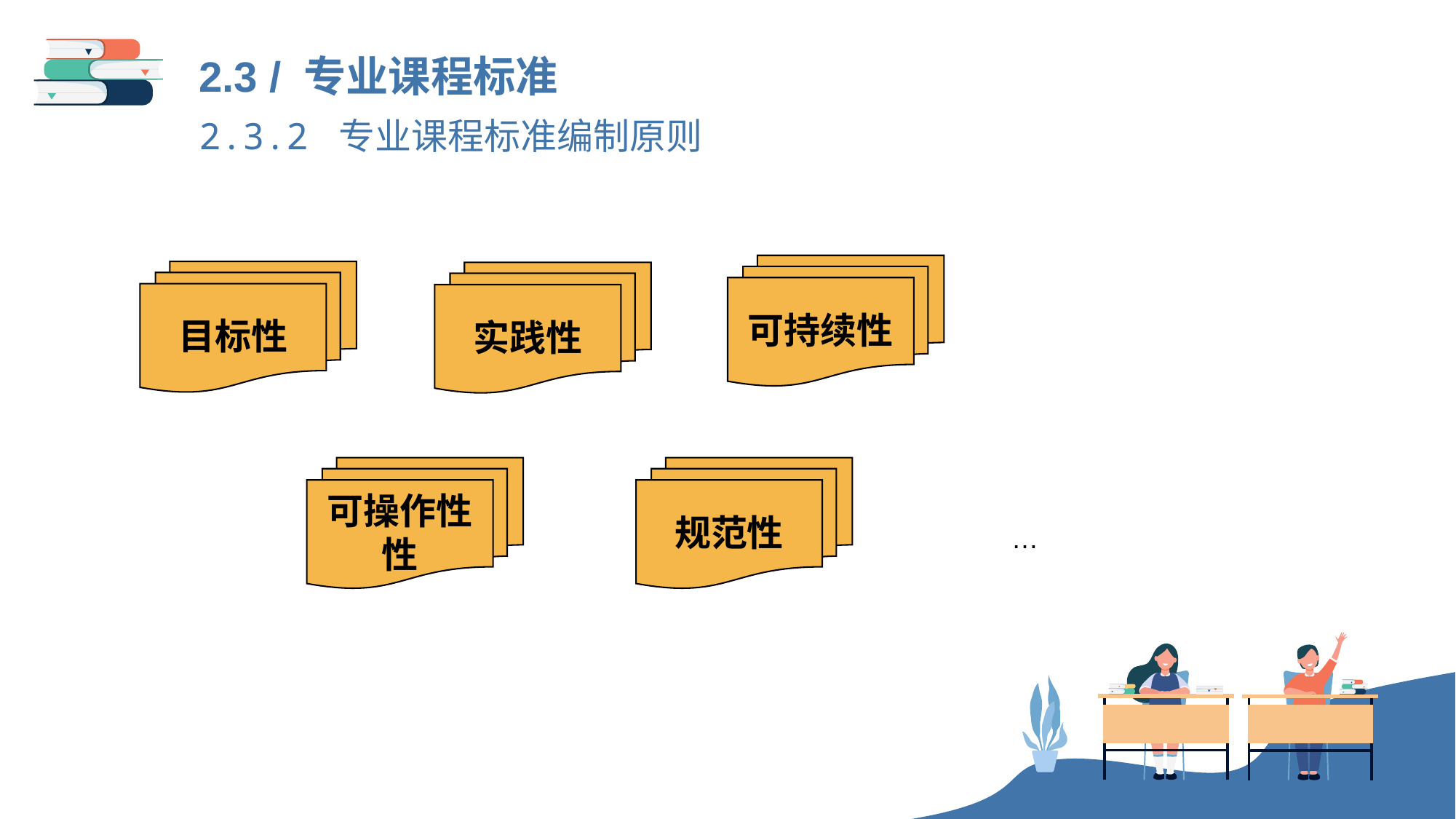

2.3 / 专业课程标准
2.3.2 专业课程标准编制原则
可持续性
目标性
实践性
规范性
可操作性性
…